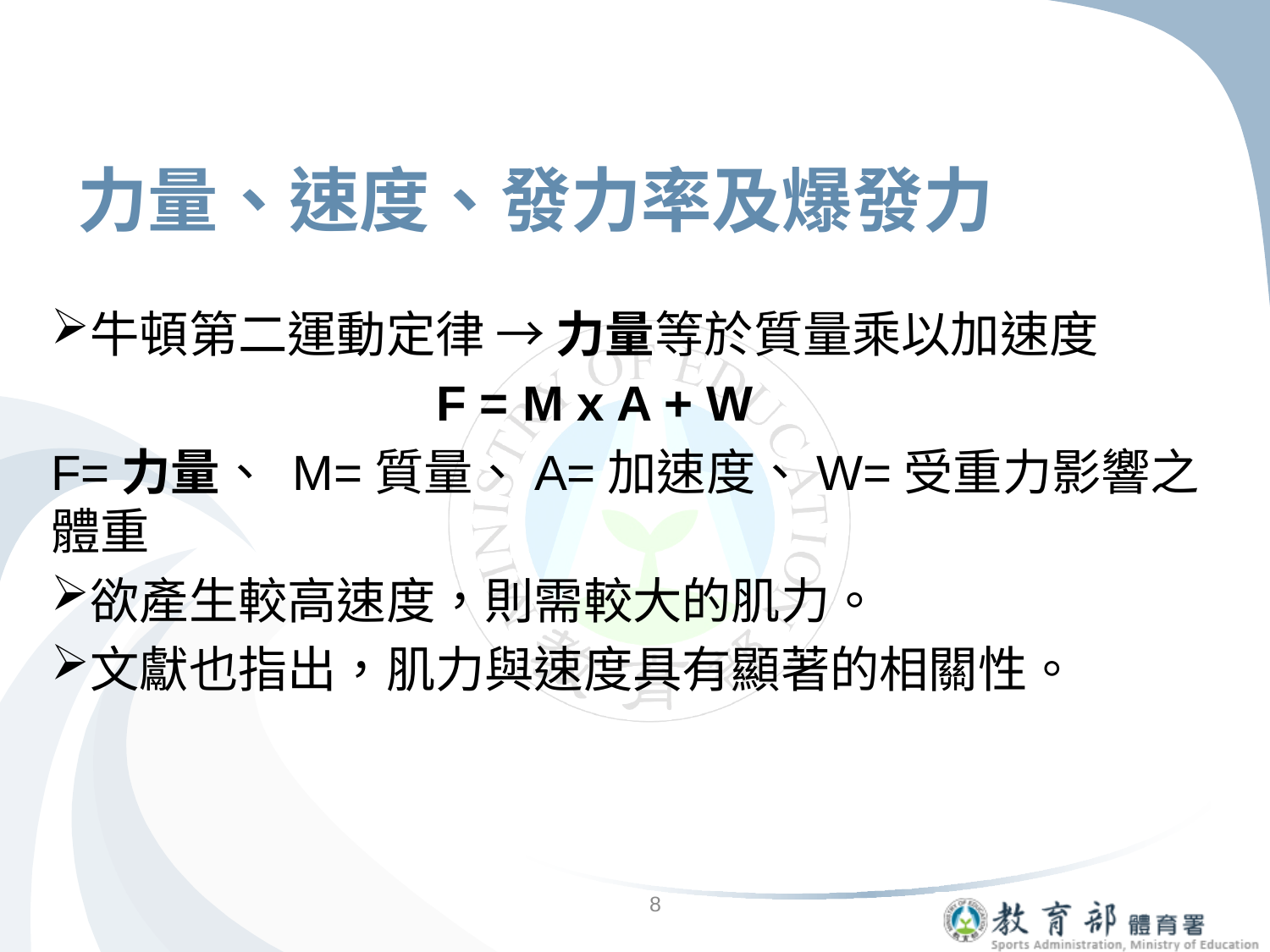

# 力量、速度、發力率及爆發力
牛頓第二運動定律 → 力量等於質量乘以加速度
                            F = M x A + W
F=力量、 M=質量、A=加速度、W=受重力影響之體重
欲產生較高速度，則需較大的肌力。
文獻也指出，肌力與速度具有顯著的相關性。
8